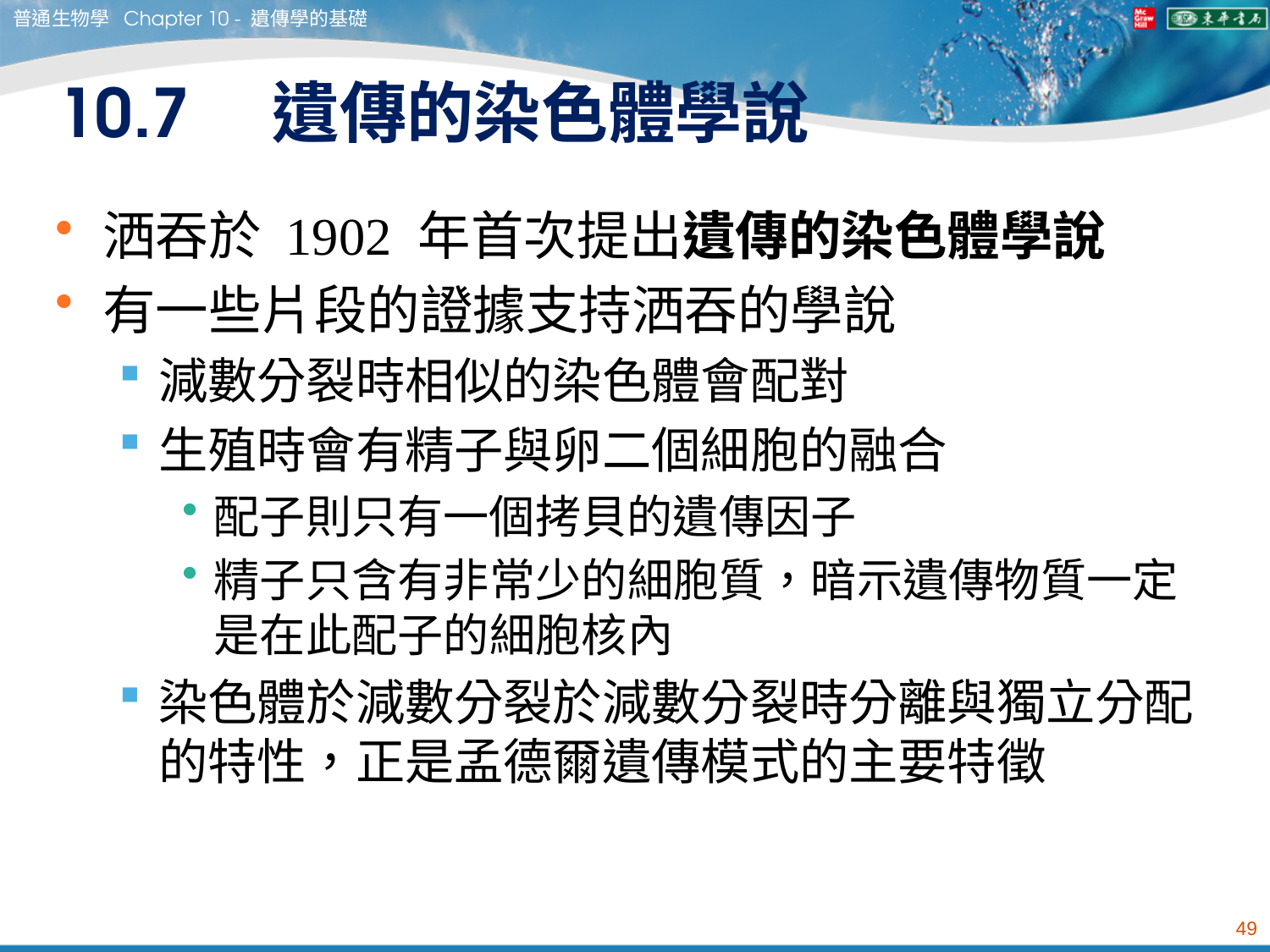

普通生物學  Chapter 10 - 遺傳學的基礎
# 10.7　遺傳的染色體學說
洒吞於 1902 年首次提出遺傳的染色體學說
有一些片段的證據支持洒吞的學說
減數分裂時相似的染色體會配對
生殖時會有精子與卵二個細胞的融合
配子則只有一個拷貝的遺傳因子
精子只含有非常少的細胞質，暗示遺傳物質一定是在此配子的細胞核內
染色體於減數分裂於減數分裂時分離與獨立分配的特性，正是孟德爾遺傳模式的主要特徵

49